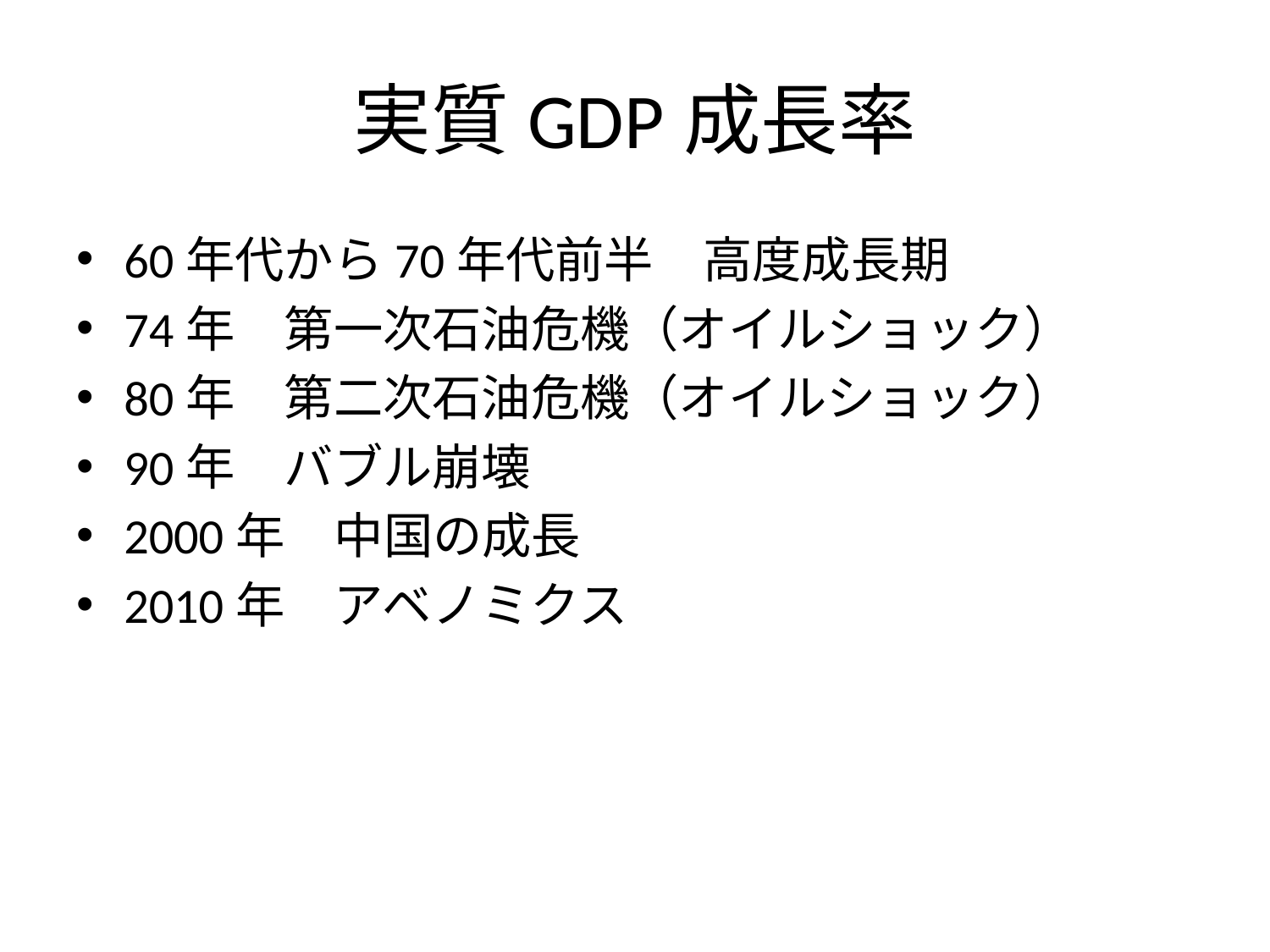

# 実質GDP成長率
60年代から70年代前半　高度成長期
74年　第一次石油危機（オイルショック）
80年　第二次石油危機（オイルショック）
90年　バブル崩壊
2000年　中国の成長
2010年　アベノミクス